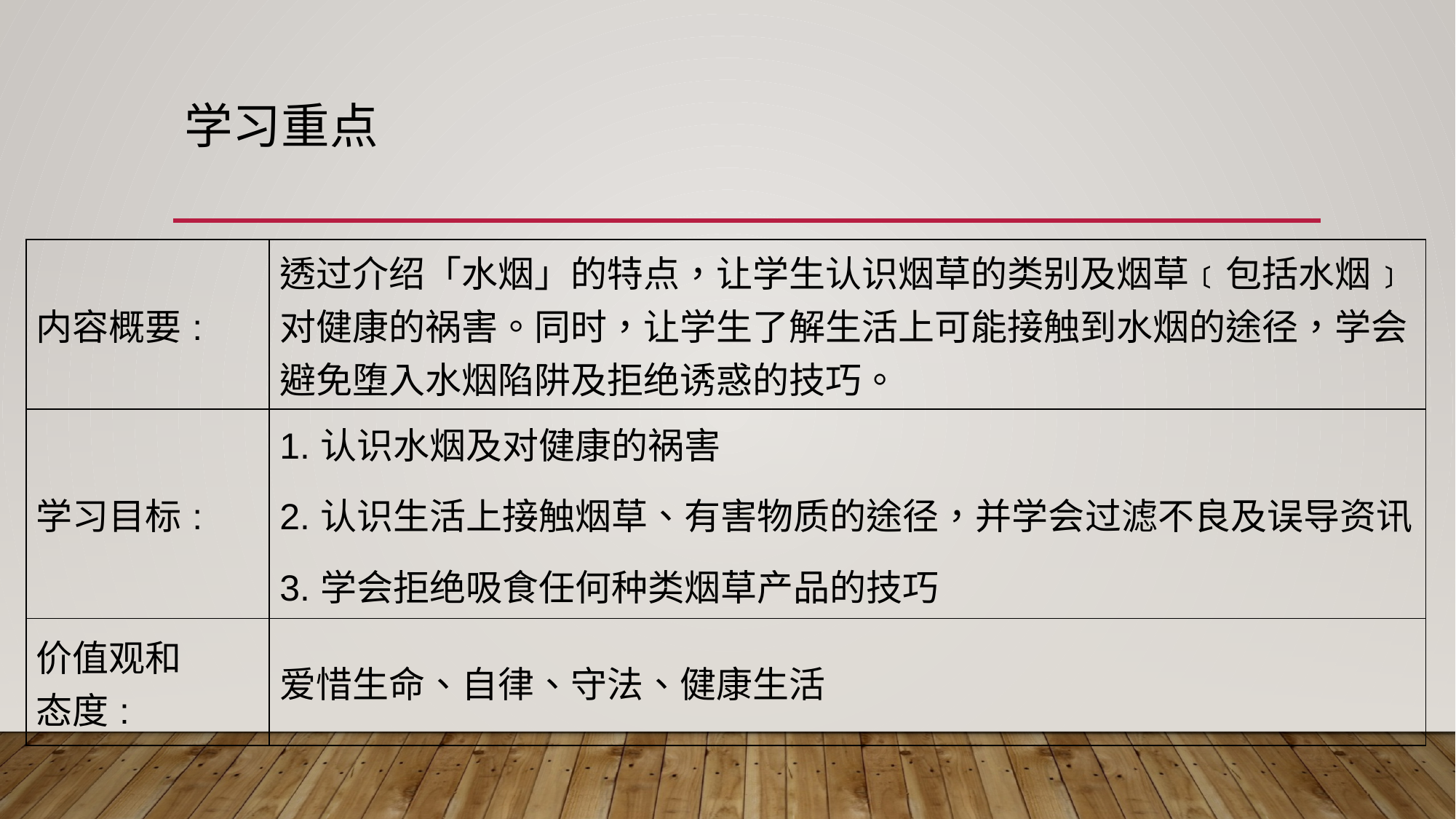

# 学习重点
| 内容概要: | 透过介绍「水烟」的特点，让学生认识烟草的类别及烟草﹝包括水烟﹞对健康的祸害。同时，让学生了解生活上可能接触到水烟的途径，学会避免堕入水烟陷阱及拒绝诱惑的技巧。 |
| --- | --- |
| 学习目标: | 认识水烟及对健康的祸害 认识生活上接触烟草、有害物质的途径，并学会过滤不良及误导资讯 学会拒绝吸食任何种类烟草产品的技巧 |
| 价值观和 态度: | 爱惜生命、自律、守法、健康生活 |